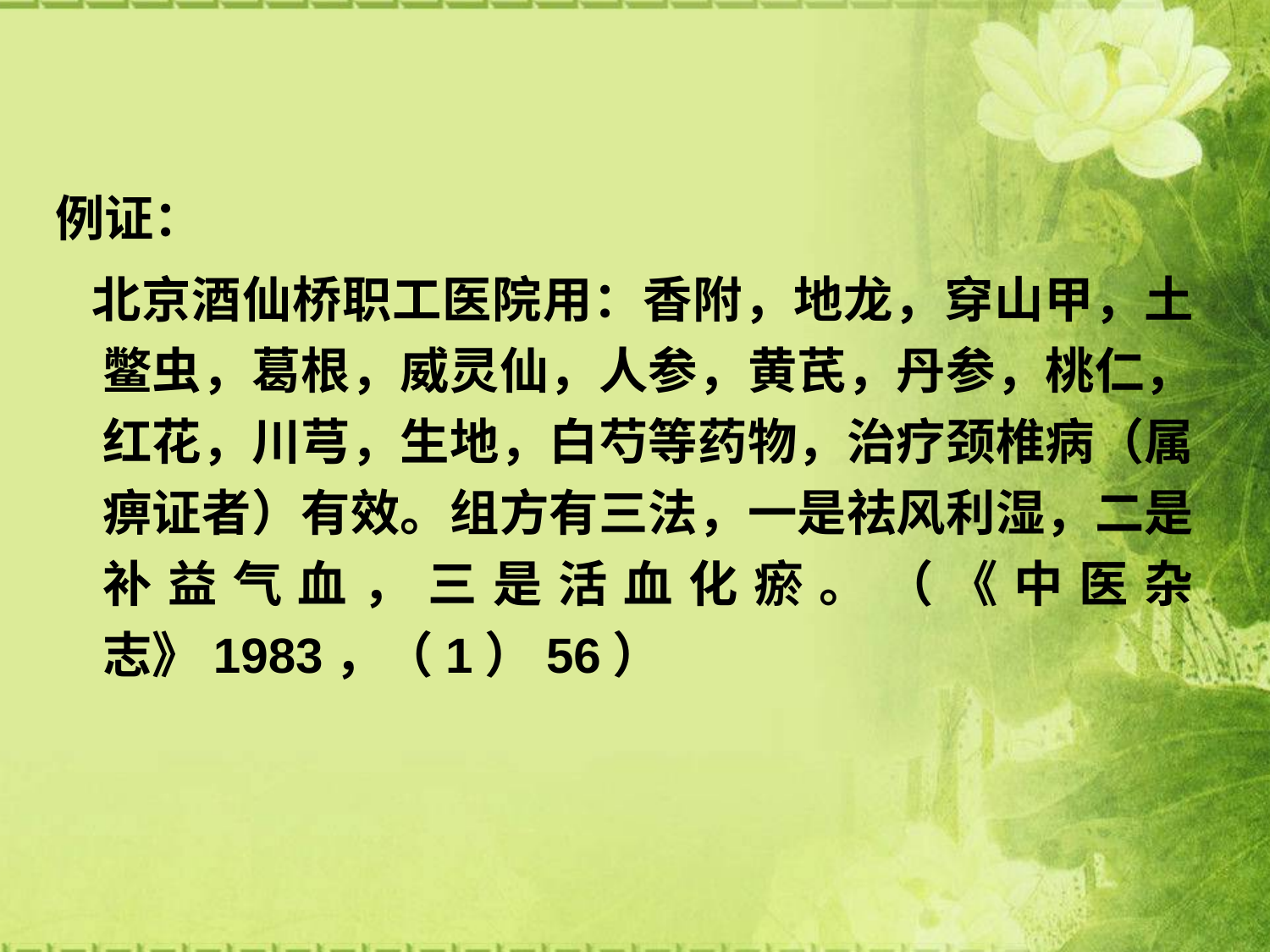

例证：
  北京酒仙桥职工医院用：香附，地龙，穿山甲，土鳖虫，葛根，威灵仙，人参，黄芪，丹参，桃仁，红花，川芎，生地，白芍等药物，治疗颈椎病（属痹证者）有效。组方有三法，一是祛风利湿，二是补益气血，三是活血化瘀。（《中医杂志》1983，（1）56）